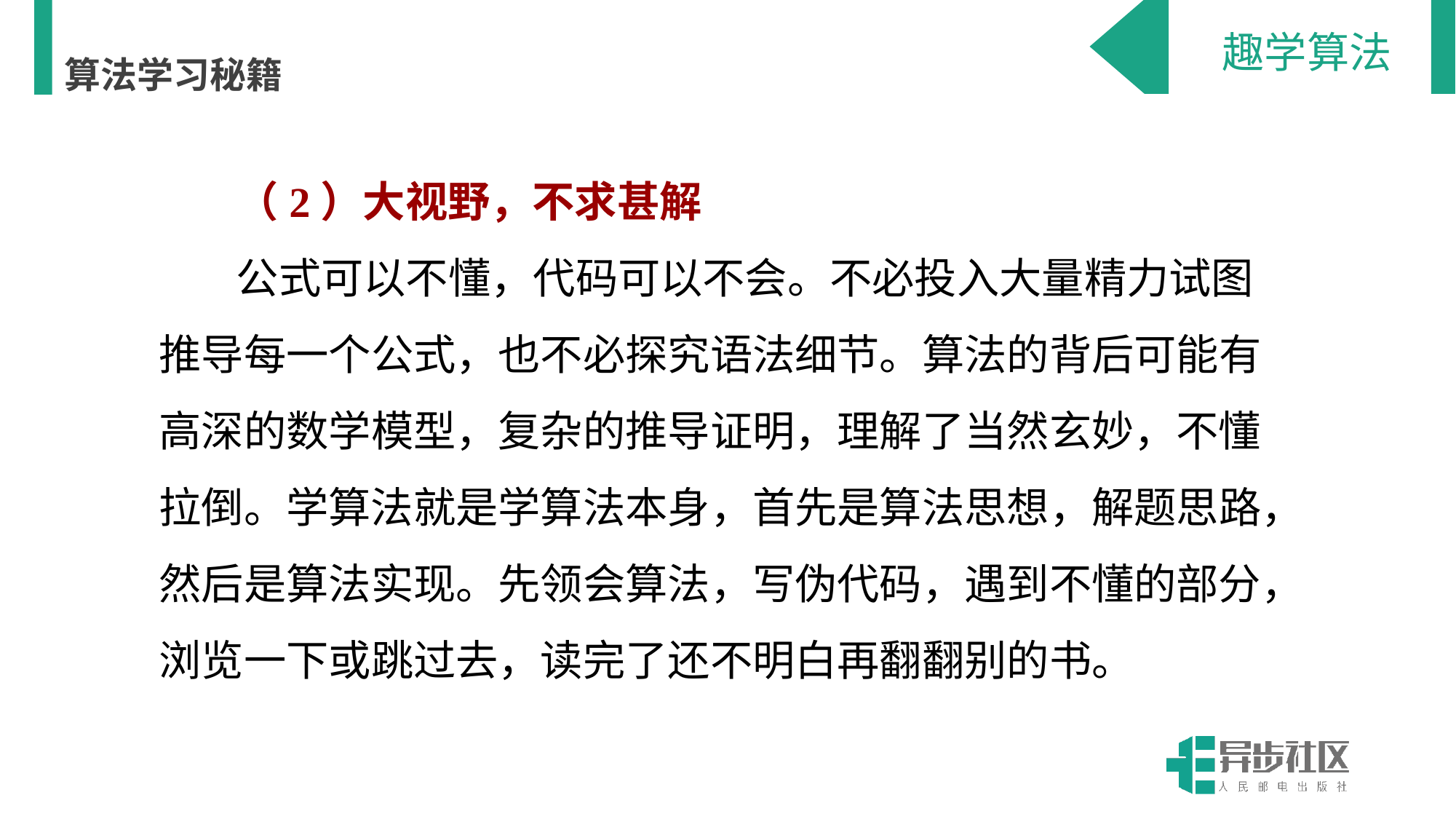

趣学算法

算法学习秘籍
（2）大视野，不求甚解
公式可以不懂，代码可以不会。不必投入大量精力试图推导每一个公式，也不必探究语法细节。算法的背后可能有高深的数学模型，复杂的推导证明，理解了当然玄妙，不懂拉倒。学算法就是学算法本身，首先是算法思想，解题思路，然后是算法实现。先领会算法，写伪代码，遇到不懂的部分，浏览一下或跳过去，读完了还不明白再翻翻别的书。